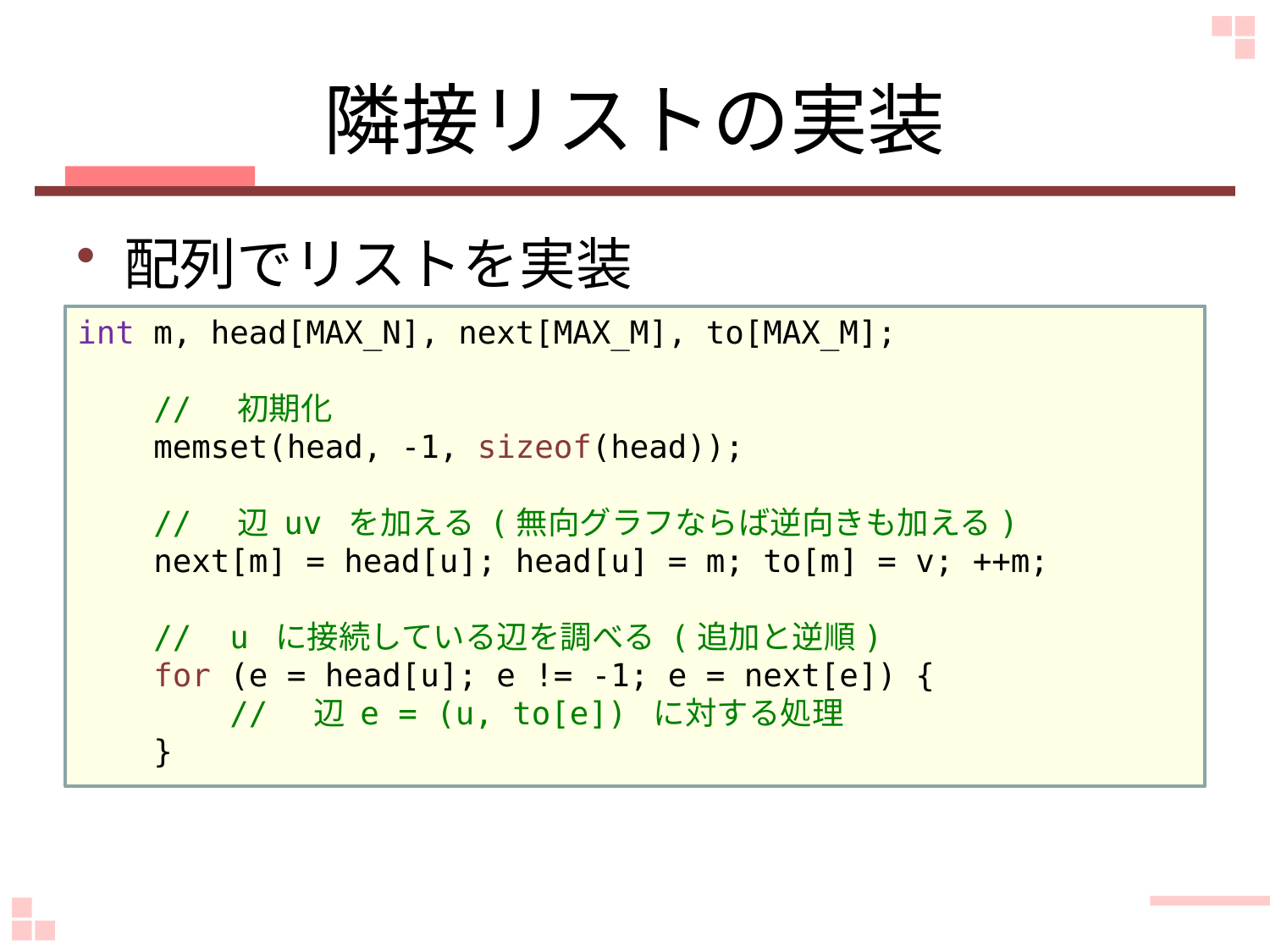

# 隣接リストの実装
配列でリストを実装
int m, head[MAX_N], next[MAX_M], to[MAX_M];

    //  初期化
    memset(head, -1, sizeof(head));

    //  辺 uv を加える (無向グラフならば逆向きも加える)
    next[m] = head[u]; head[u] = m; to[m] = v; ++m;

    //  u に接続している辺を調べる (追加と逆順)
    for (e = head[u]; e != -1; e = next[e]) {
        //  辺 e = (u, to[e]) に対する処理
    }